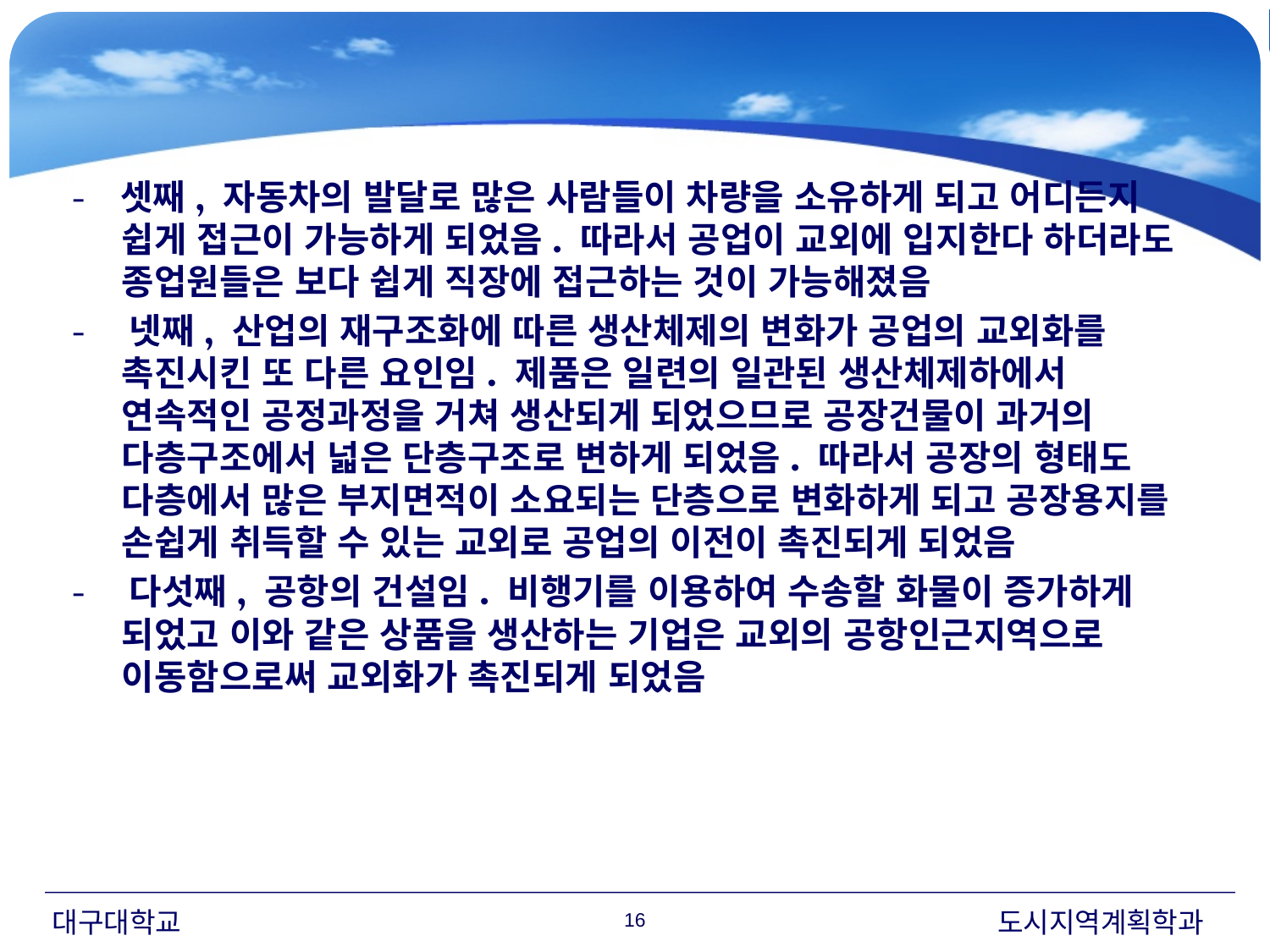

-   셋째, 자동차의 발달로 많은 사람들이 차량을 소유하게 되고 어디든지 쉽게 접근이 가능하게 되었음. 따라서 공업이 교외에 입지한다 하더라도 종업원들은 보다 쉽게 직장에 접근하는 것이 가능해졌음
-    넷째, 산업의 재구조화에 따른 생산체제의 변화가 공업의 교외화를 촉진시킨 또 다른 요인임. 제품은 일련의 일관된 생산체제하에서 연속적인 공정과정을 거쳐 생산되게 되었으므로 공장건물이 과거의 다층구조에서 넓은 단층구조로 변하게 되었음. 따라서 공장의 형태도 다층에서 많은 부지면적이 소요되는 단층으로 변화하게 되고 공장용지를 손쉽게 취득할 수 있는 교외로 공업의 이전이 촉진되게 되었음
-    다섯째, 공항의 건설임. 비행기를 이용하여 수송할 화물이 증가하게 되었고 이와 같은 상품을 생산하는 기업은 교외의 공항인근지역으로 이동함으로써 교외화가 촉진되게 되었음